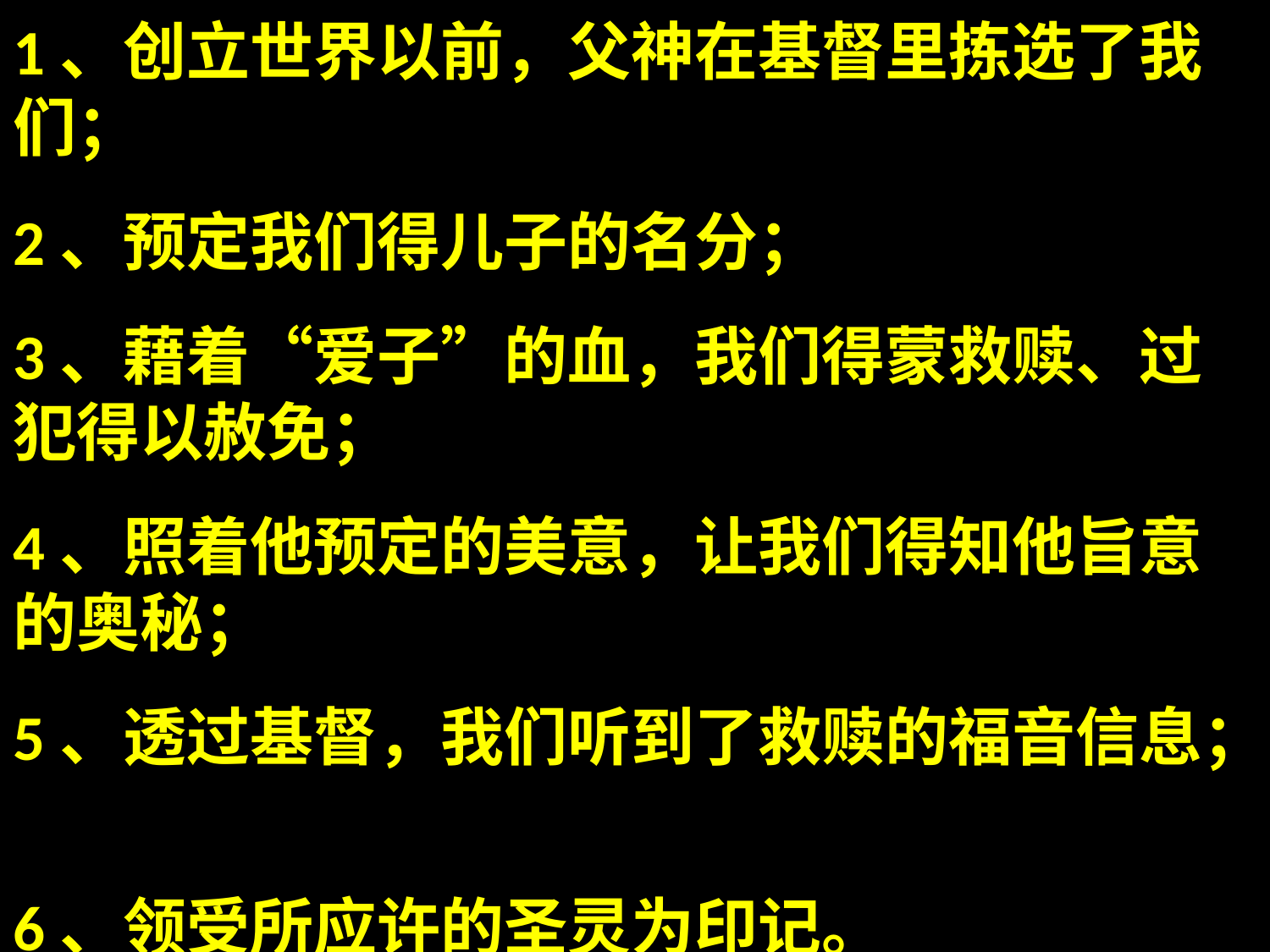

1、创立世界以前，父神在基督里拣选了我们；
2、预定我们得儿子的名分；
3、藉着“爱子”的血，我们得蒙救赎、过犯得以赦免；
4、照着他预定的美意，让我们得知他旨意的奥秘；
5、透过基督，我们听到了救赎的福音信息；
6、领受所应许的圣灵为印记。